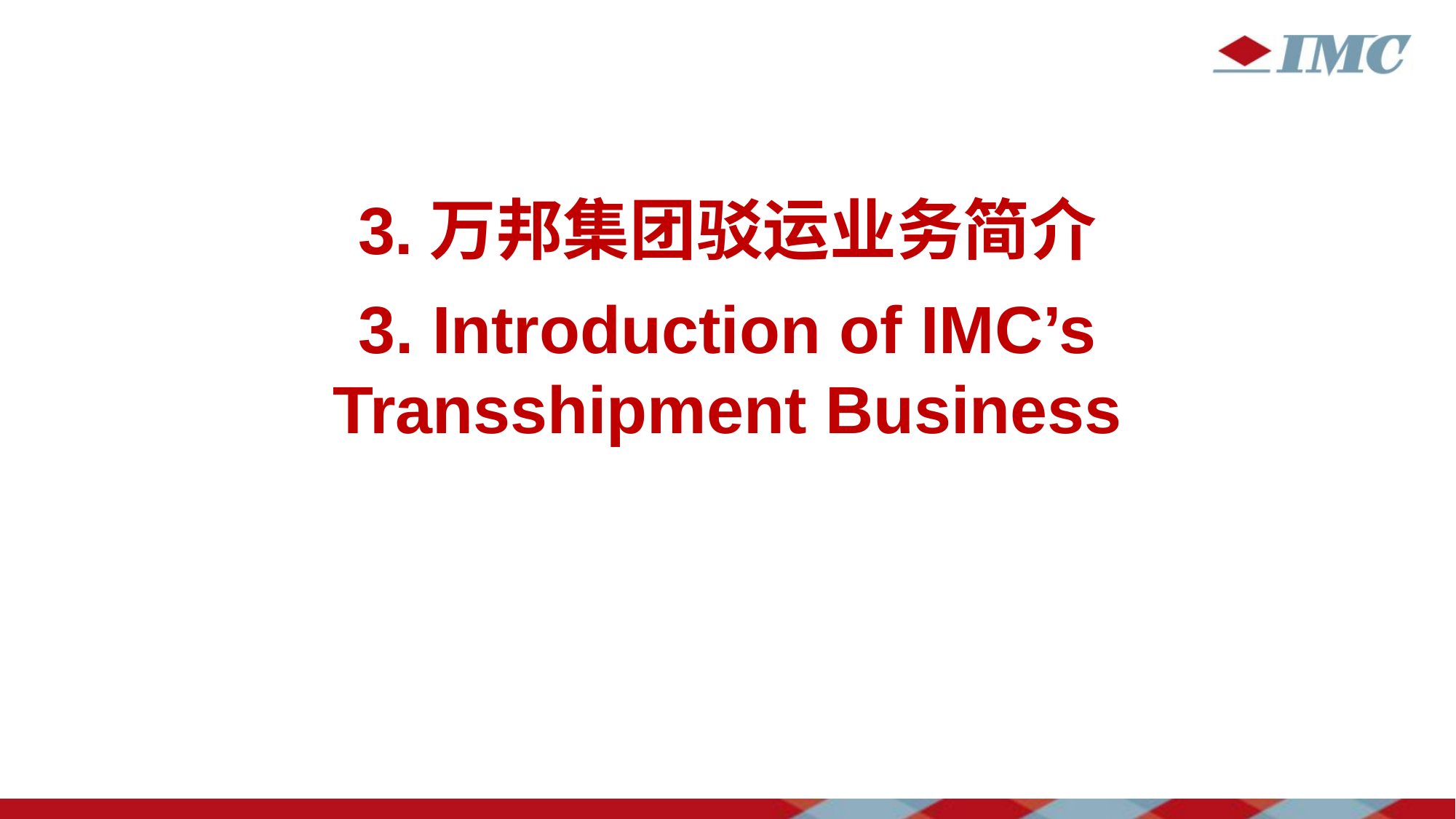

# 3.万邦集团驳运业务简介 3. Introduction of IMC’s Transshipment Business